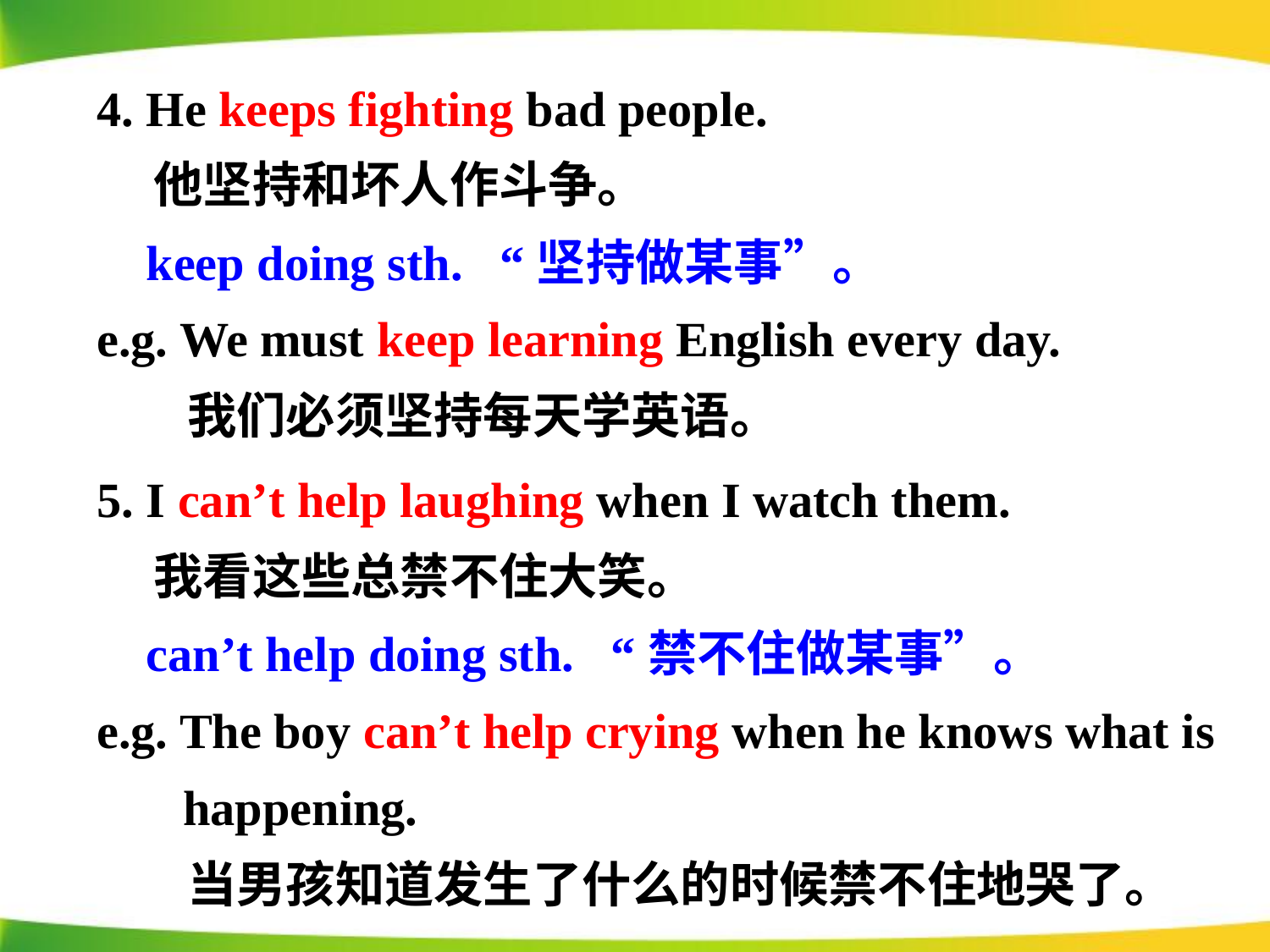

4. He keeps fighting bad people.
    他坚持和坏人作斗争。
    keep doing sth.   “坚持做某事”。
e.g. We must keep learning English every day.
       我们必须坚持每天学英语。
5. I can’t help laughing when I watch them.
    我看这些总禁不住大笑。
    can’t help doing sth.   “禁不住做某事”。
e.g. The boy can’t help crying when he knows what is
       happening.
       当男孩知道发生了什么的时候禁不住地哭了。